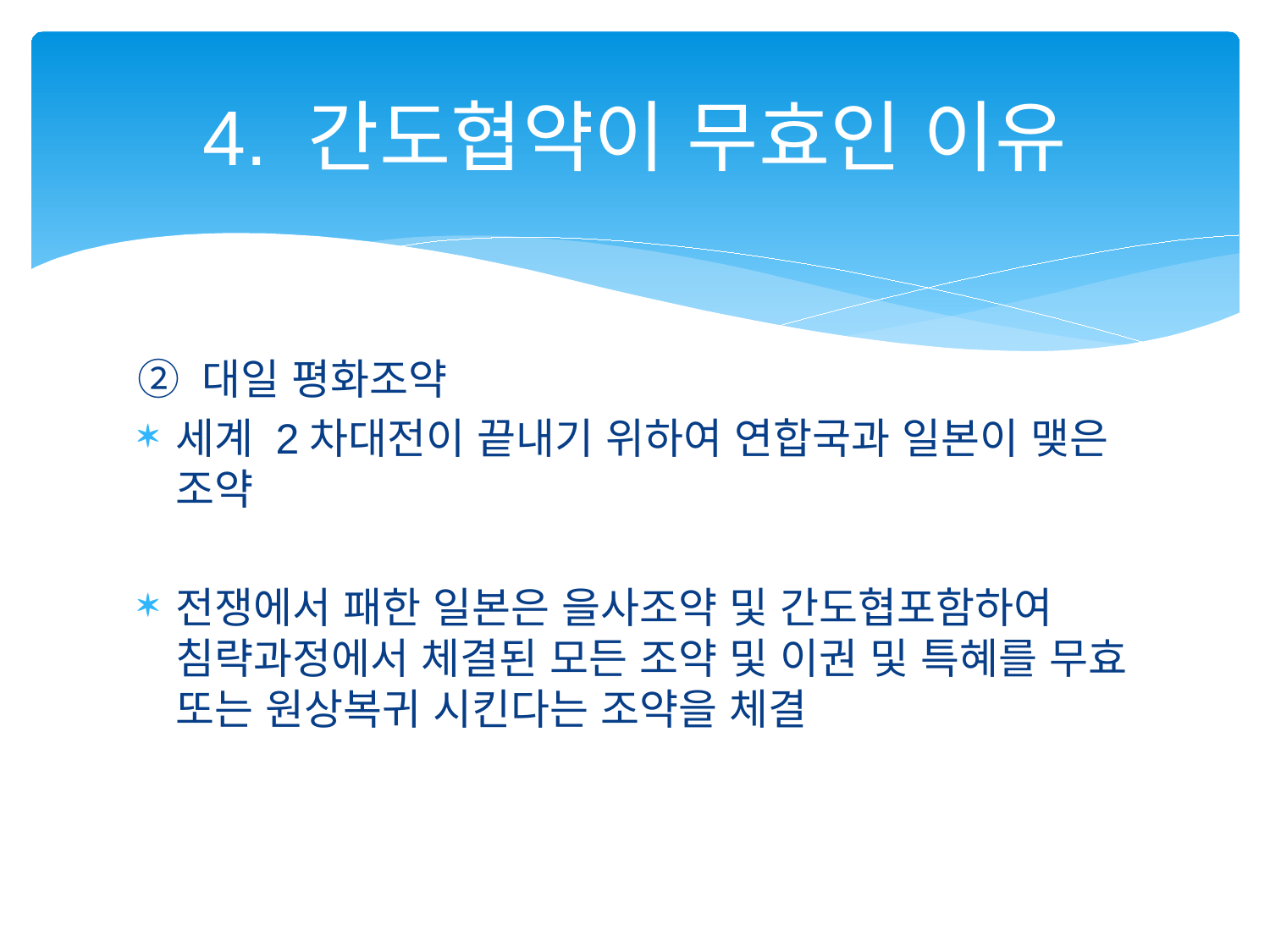

# 4. 간도협약이 무효인 이유
② 대일 평화조약
세계 2차대전이 끝내기 위하여 연합국과 일본이 맺은 조약

전쟁에서 패한 일본은 을사조약 및 간도협포함하여 침략과정에서 체결된 모든 조약 및 이권 및 특혜를 무효 또는 원상복귀 시킨다는 조약을 체결